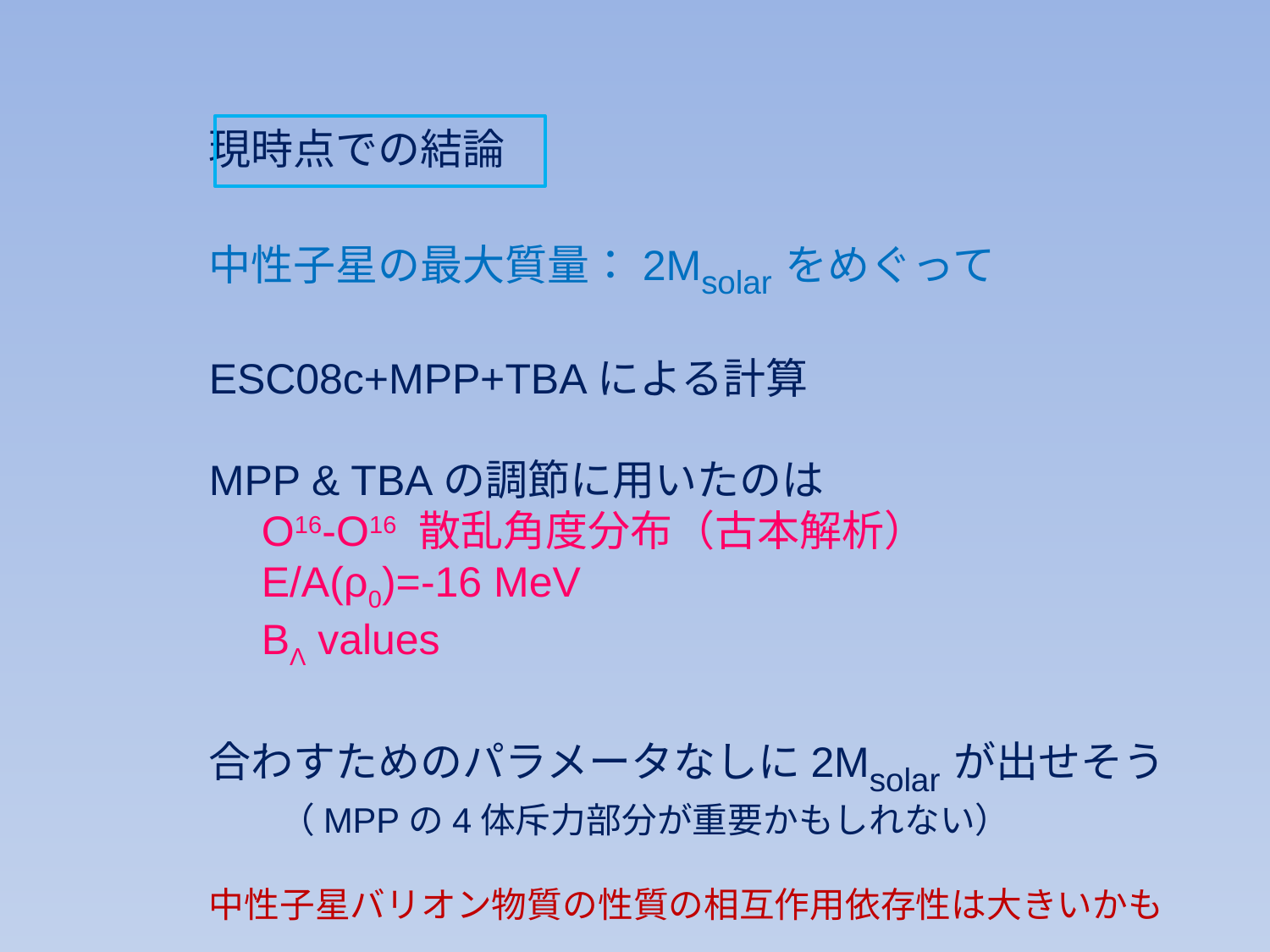

現時点での結論

中性子星の最大質量：2Msolarをめぐって

ESC08c+MPP+TBAによる計算

MPP & TBAの調節に用いたのは
　O16-O16 散乱角度分布（古本解析）
　E/A(ρ0)=-16 MeV
　BΛ values

合わすためのパラメータなしに2Msolarが出せそう
　　（MPPの4体斥力部分が重要かもしれない）

中性子星バリオン物質の性質の相互作用依存性は大きいかも